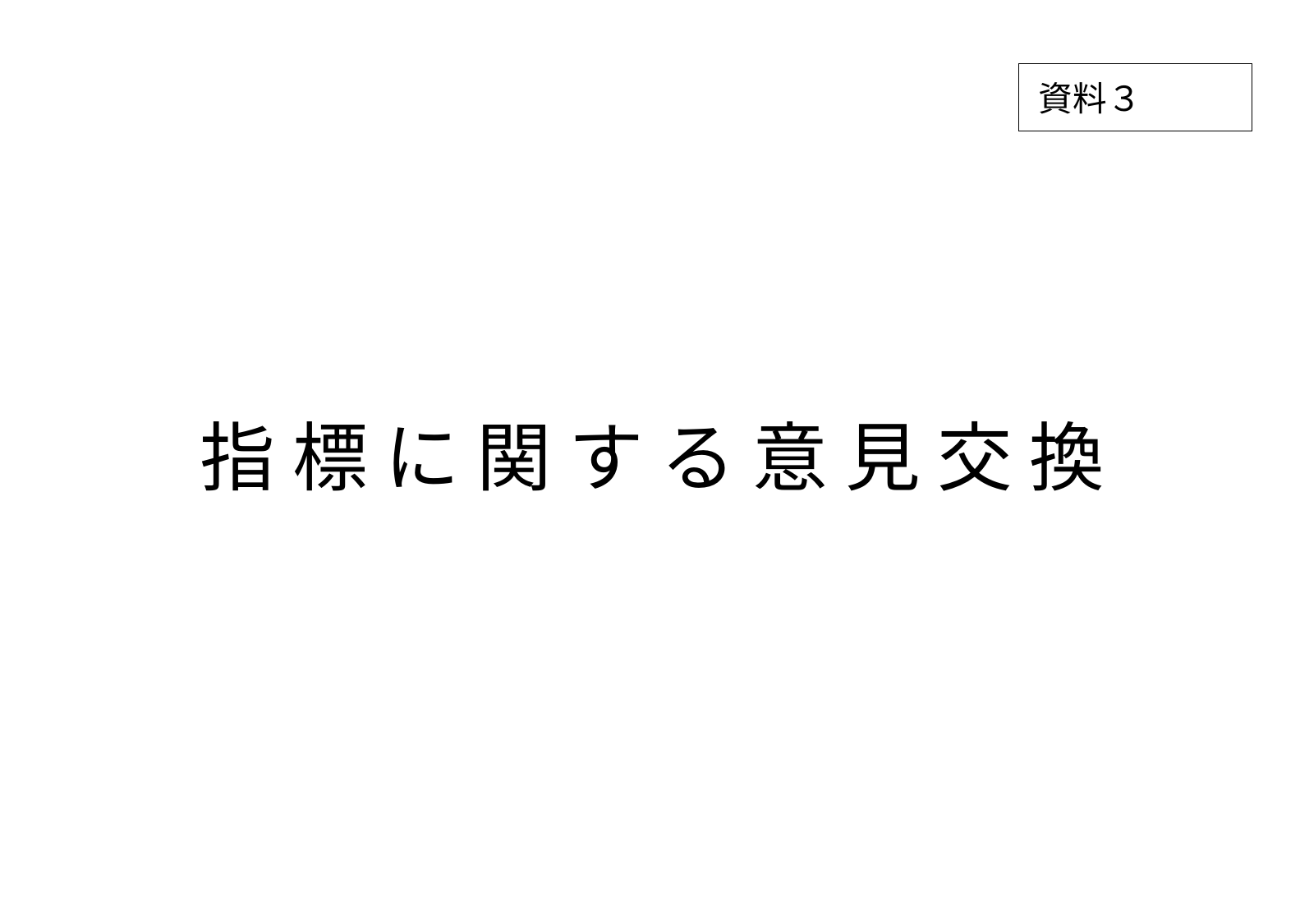

資料３
# 指 標 に 関 す る 意 見 交 換